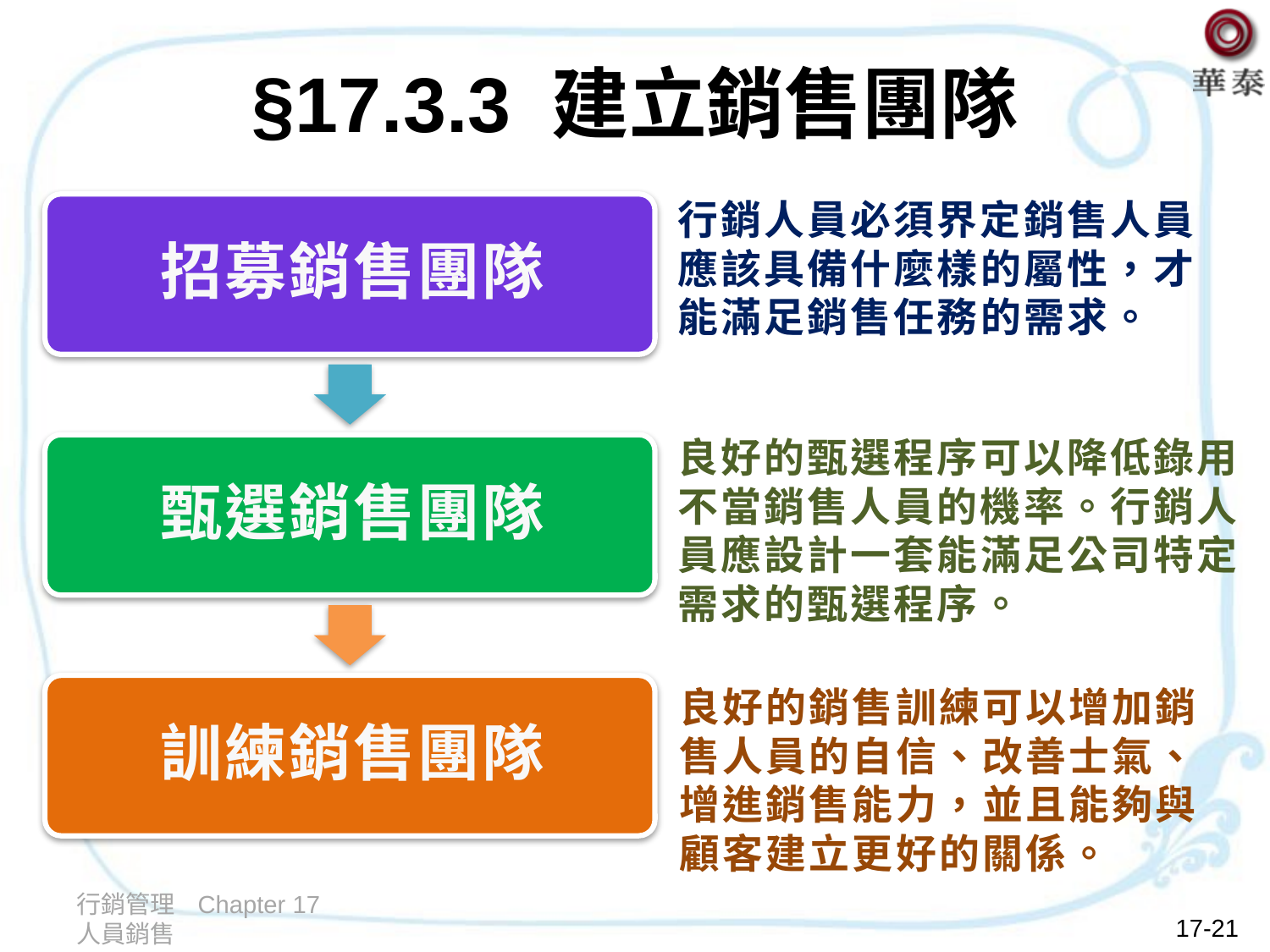

# §17.3.3 建立銷售團隊
行銷人員必須界定銷售人員應該具備什麼樣的屬性，才能滿足銷售任務的需求。
招募銷售團隊

甄選銷售團隊

訓練銷售團隊
良好的甄選程序可以降低錄用不當銷售人員的機率。行銷人員應設計一套能滿足公司特定需求的甄選程序。
良好的銷售訓練可以增加銷售人員的自信、改善士氣、增進銷售能力，並且能夠與顧客建立更好的關係。
行銷管理   Chapter 17   人員銷售
17-21